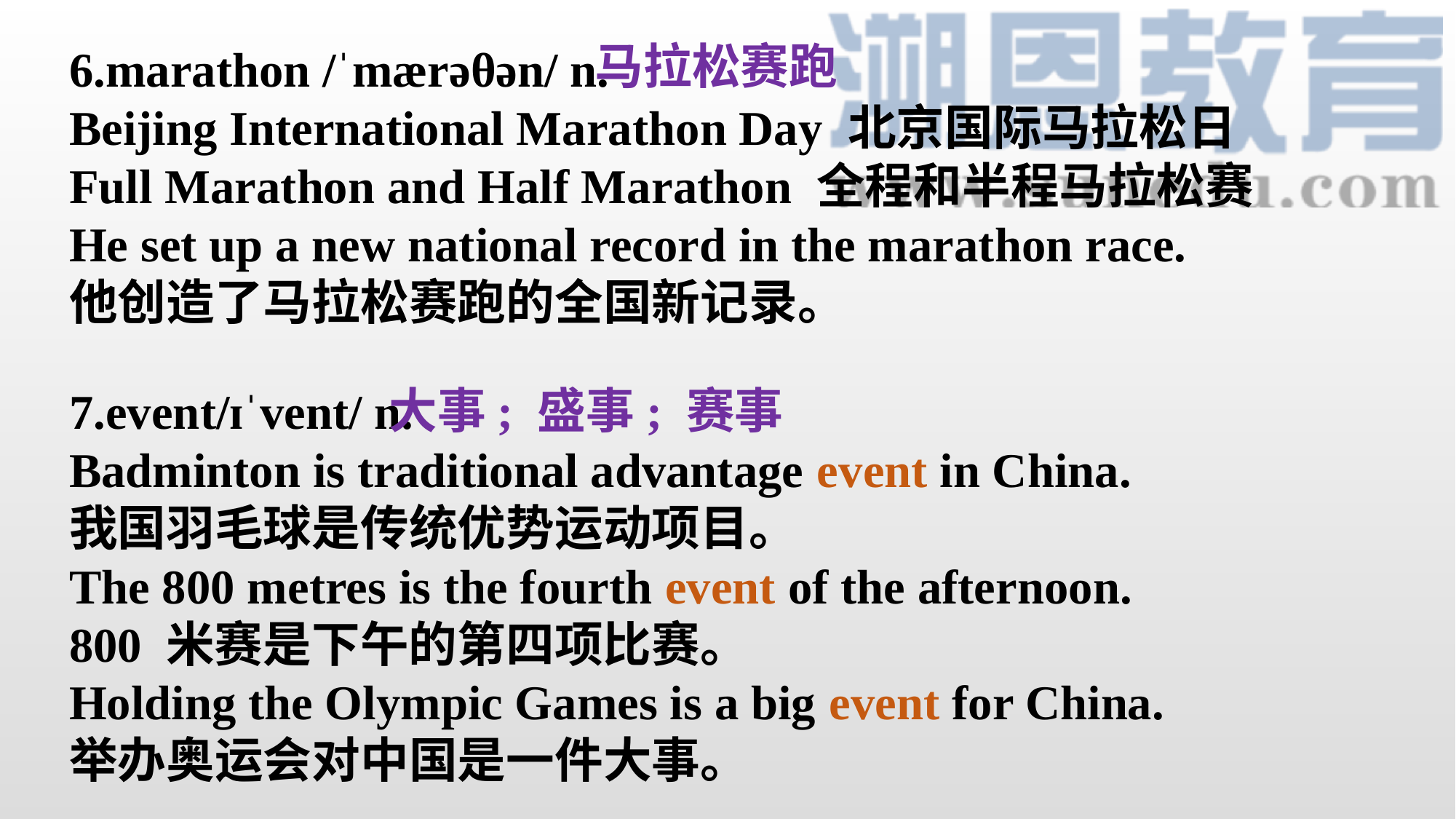

马拉松赛跑
6.marathon /ˈmærəθən/ n.
Beijing International Marathon Day 北京国际马拉松日
Full Marathon and Half Marathon 全程和半程马拉松赛
He set up a new national record in the marathon race.
他创造了马拉松赛跑的全国新记录。
大事; 盛事; 赛事
7.event/ɪˈvent/ n.
Badminton is traditional advantage event in China.
我国羽毛球是传统优势运动项目。
The 800 metres is the fourth event of the afternoon.
800 米赛是下午的第四项比赛。
Holding the Olympic Games is a big event for China.
举办奥运会对中国是一件大事。